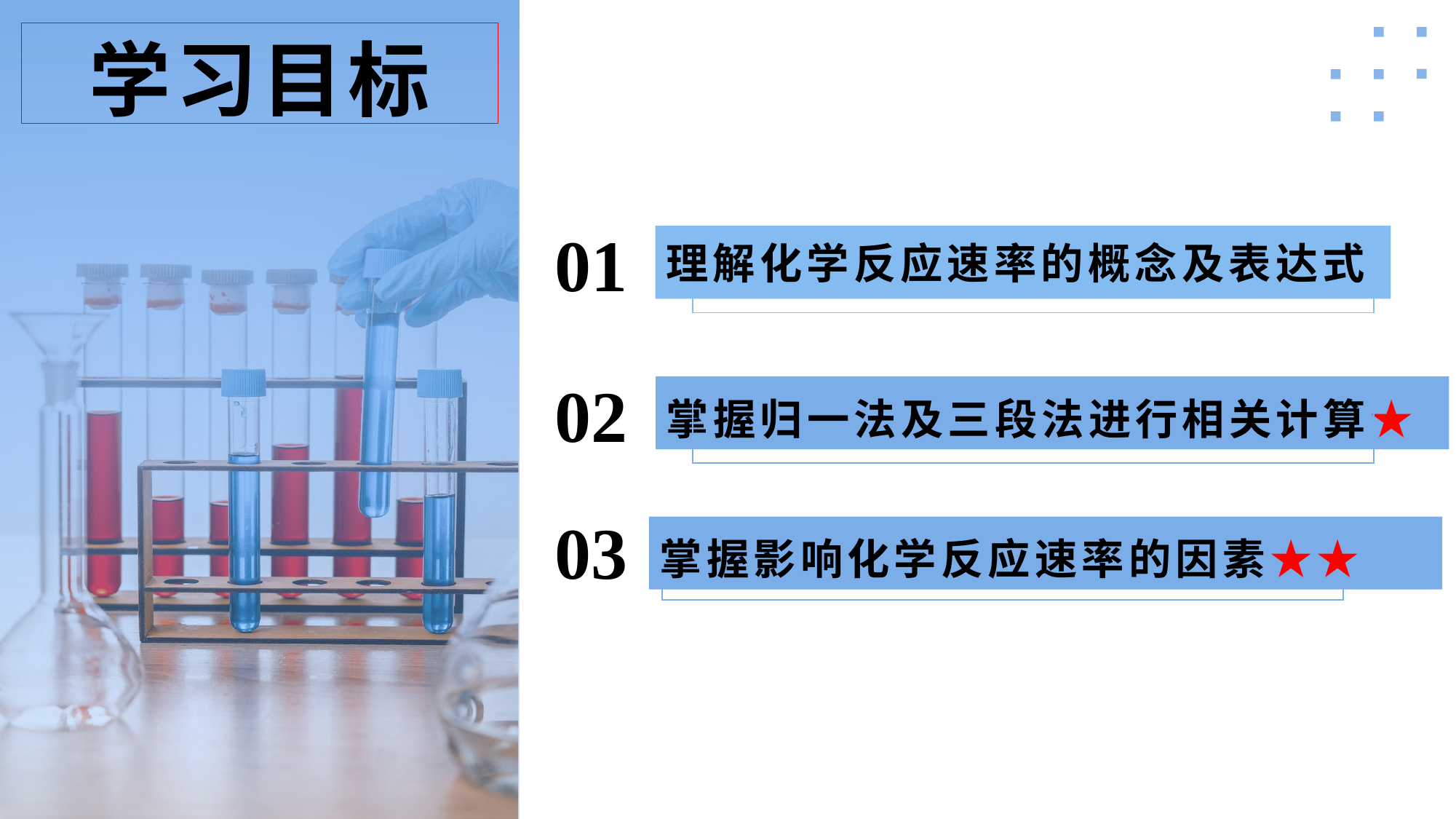

学习目标

01
理解化学反应速率的概念及表达式

02
掌握归一法及三段法进行相关计算★

03
掌握影响化学反应速率的因素★★